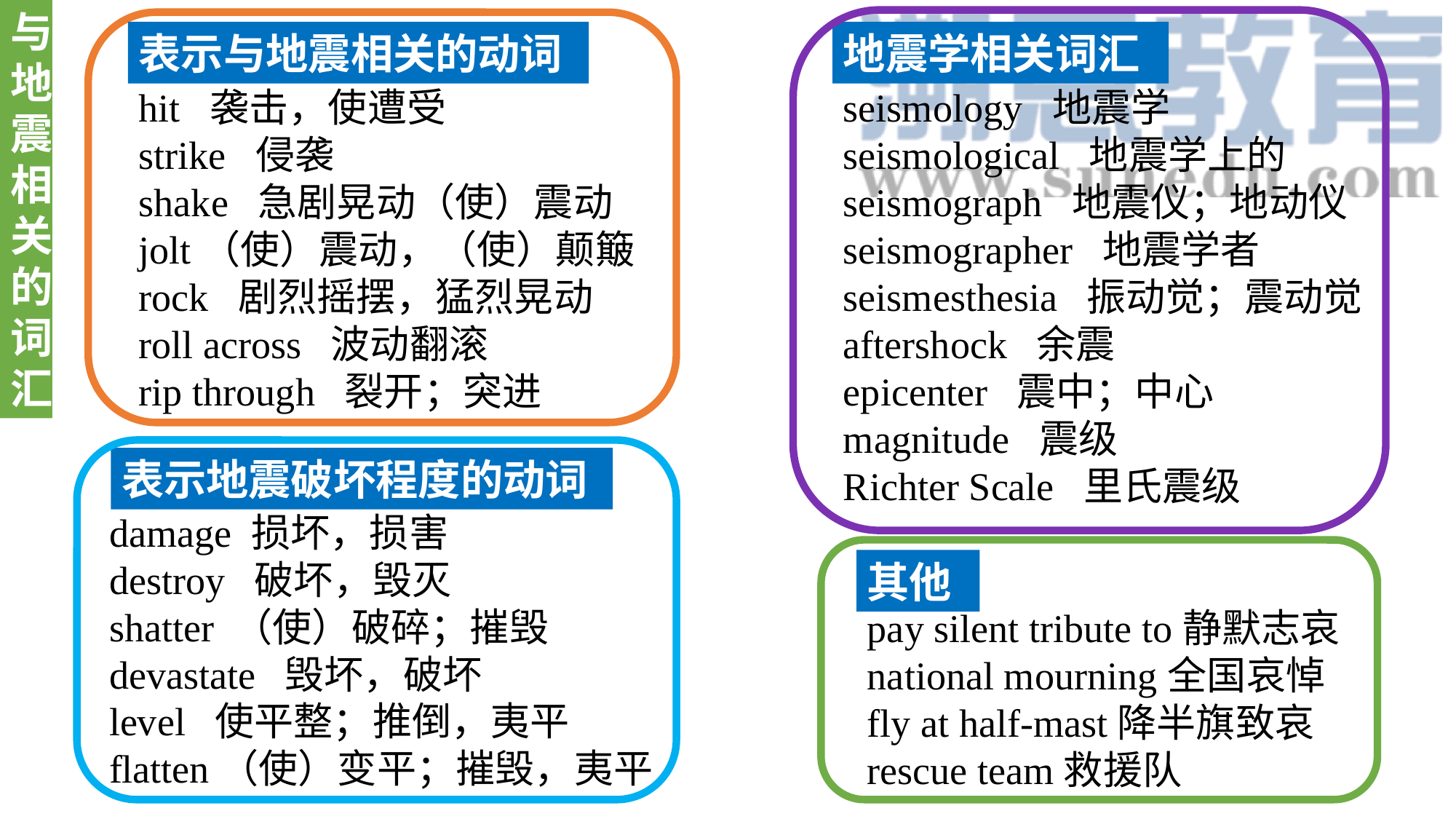

与地震相关的词汇

表示与地震相关的动词
地震学相关词汇
hit  袭击，使遭受
strike  侵袭
shake  急剧晃动（使）震动
jolt（使）震动，（使）颠簸
rock  剧烈摇摆，猛烈晃动
roll across  波动翻滚
rip through  裂开；突进
seismology  地震学
seismological  地震学上的
seismograph  地震仪；地动仪
seismographer  地震学者seismesthesia  振动觉；震动觉
aftershock  余震
epicenter  震中；中心
magnitude  震级
Richter Scale  里氏震级

表示地震破坏程度的动词
damage 损坏，损害
destroy  破坏，毁灭
shatter （使）破碎；摧毁
devastate  毁坏，破坏
level  使平整；推倒，夷平
flatten（使）变平；摧毁，夷平

其他
pay silent tribute to静默志哀
national mourning全国哀悼
fly at half-mast降半旗致哀
rescue team救援队